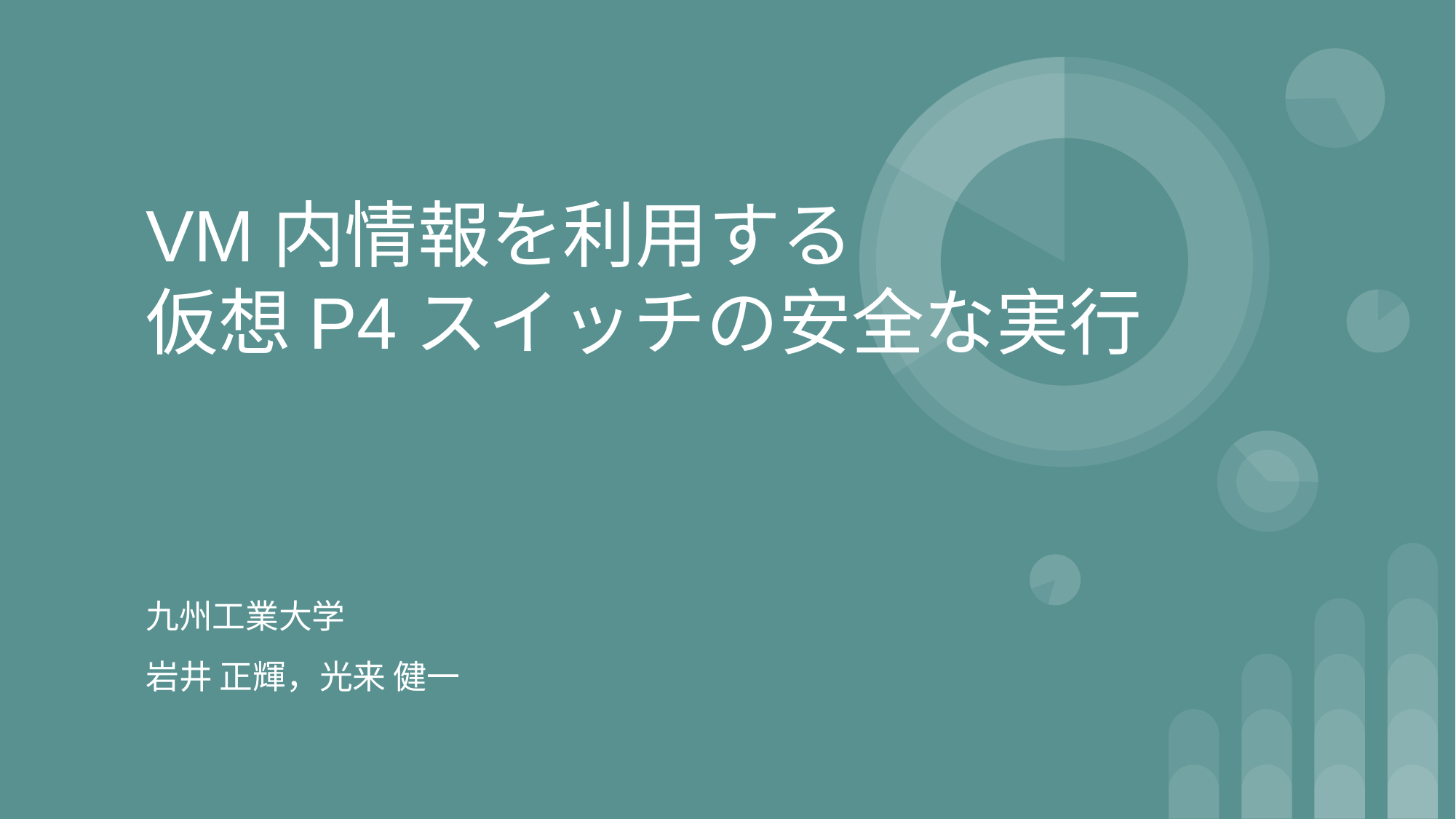

# VM内情報を利用する 仮想P4スイッチの安全な実行

九州工業大学

岩井 正輝，光来 健一